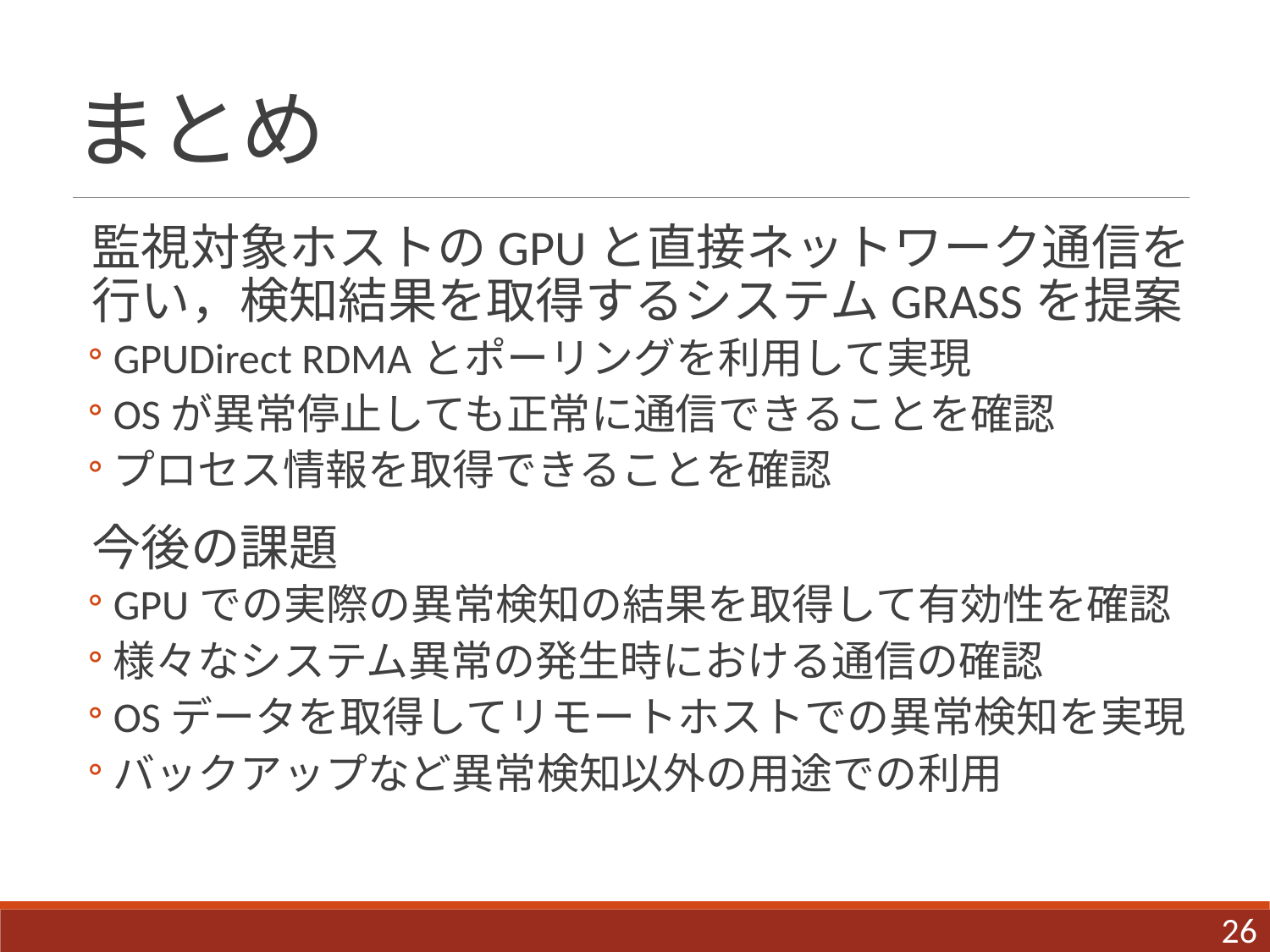

# まとめ
監視対象ホストのGPUと直接ネットワーク通信を行い，検知結果を取得するシステムGRASSを提案
GPUDirect RDMAとポーリングを利用して実現
OSが異常停止しても正常に通信できることを確認
プロセス情報を取得できることを確認
今後の課題
GPUでの実際の異常検知の結果を取得して有効性を確認
様々なシステム異常の発生時における通信の確認
OSデータを取得してリモートホストでの異常検知を実現
バックアップなど異常検知以外の用途での利用
26